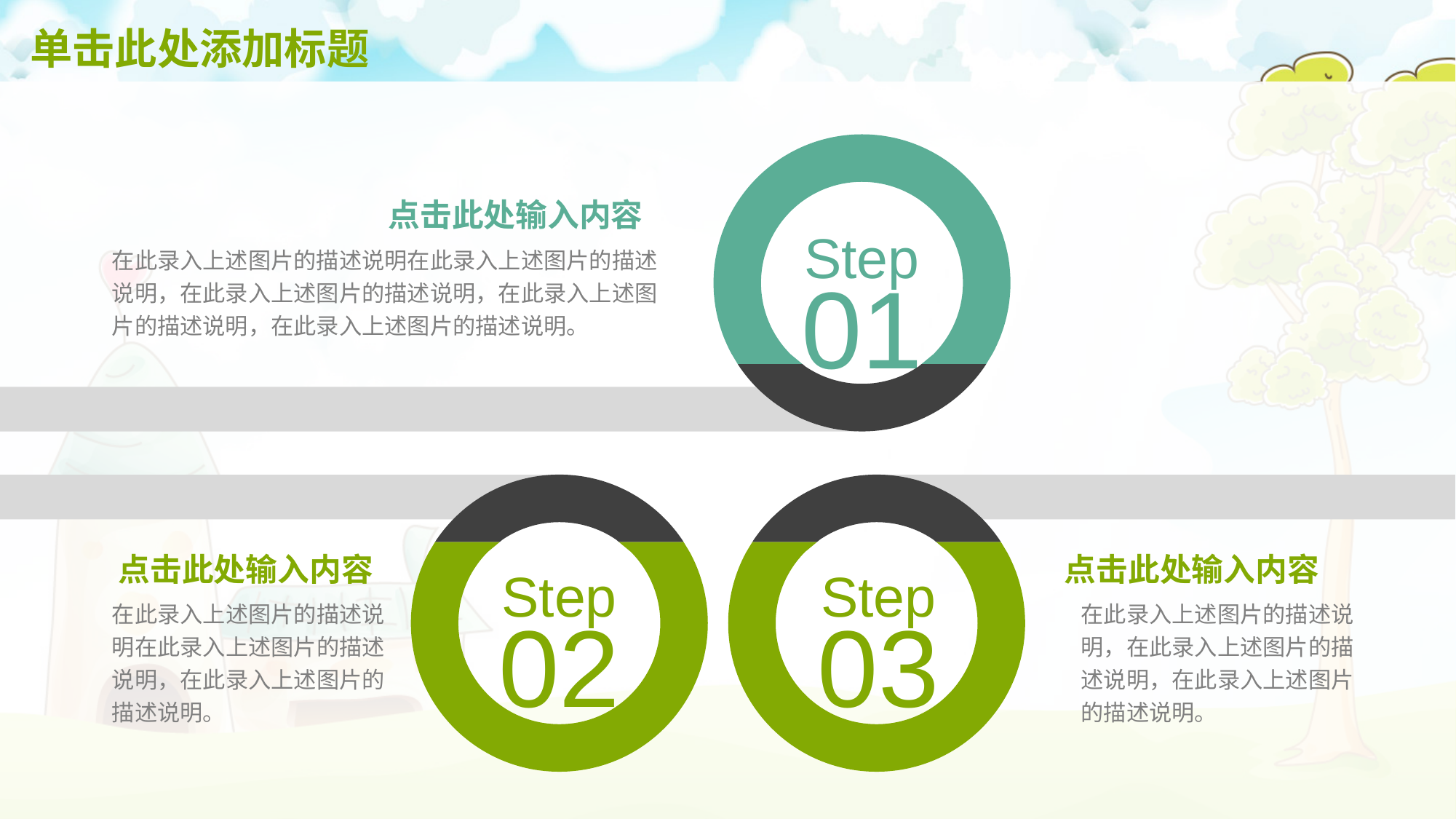

# 单击此处添加标题

Step
01
点击此处输入内容
在此录入上述图片的描述说明在此录入上述图片的描述说明，在此录入上述图片的描述说明，在此录入上述图片的描述说明，在此录入上述图片的描述说明。

Step
02
Step
03
点击此处输入内容
点击此处输入内容
在此录入上述图片的描述说明在此录入上述图片的描述说明，在此录入上述图片的描述说明。
在此录入上述图片的描述说明，在此录入上述图片的描述说明，在此录入上述图片的描述说明。